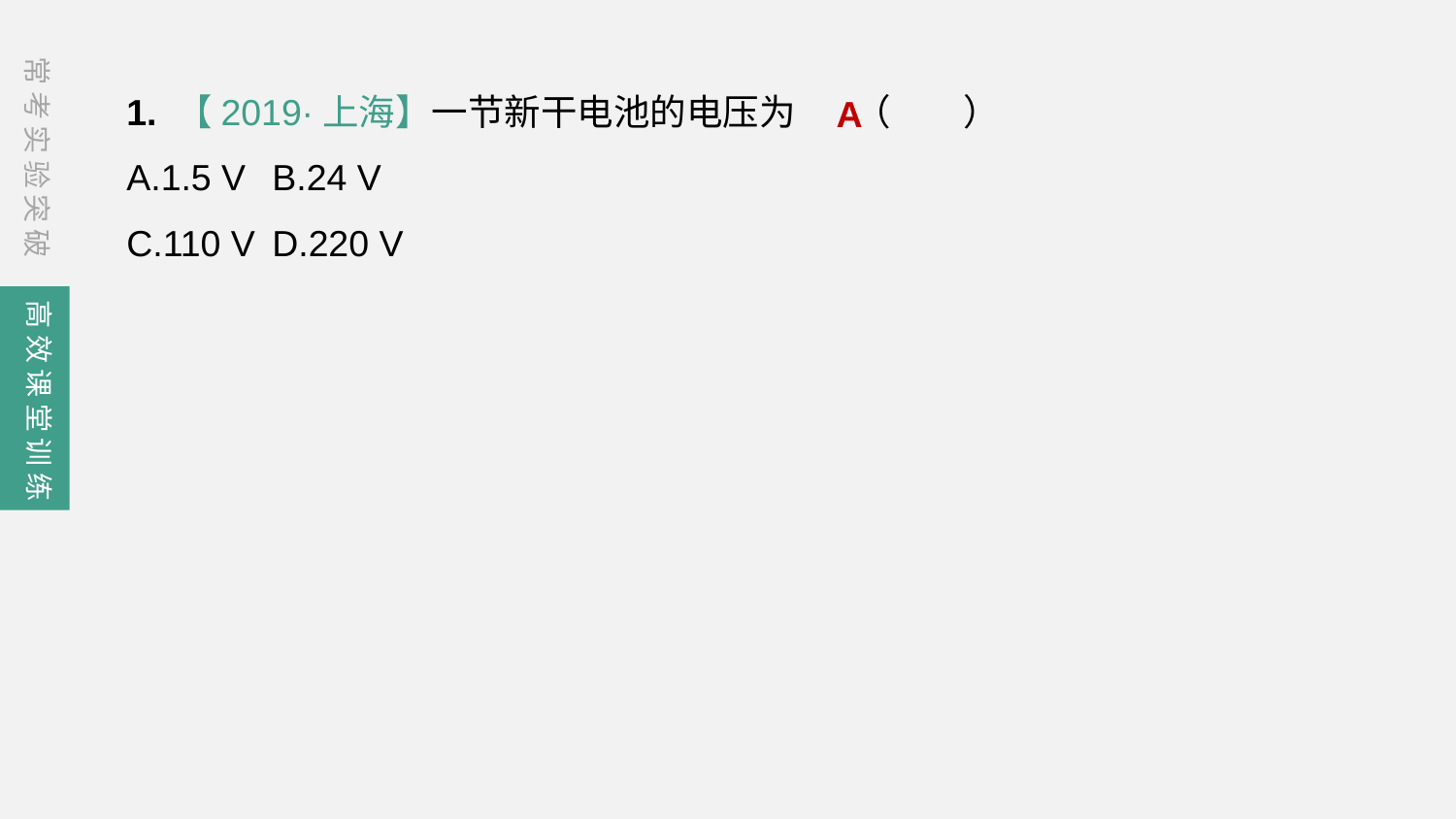

常考实验突破
1. 【2019·上海】一节新干电池的电压为	（　　）
A.1.5 V 	B.24 V
C.110 V	D.220 V
A

高效课堂训练